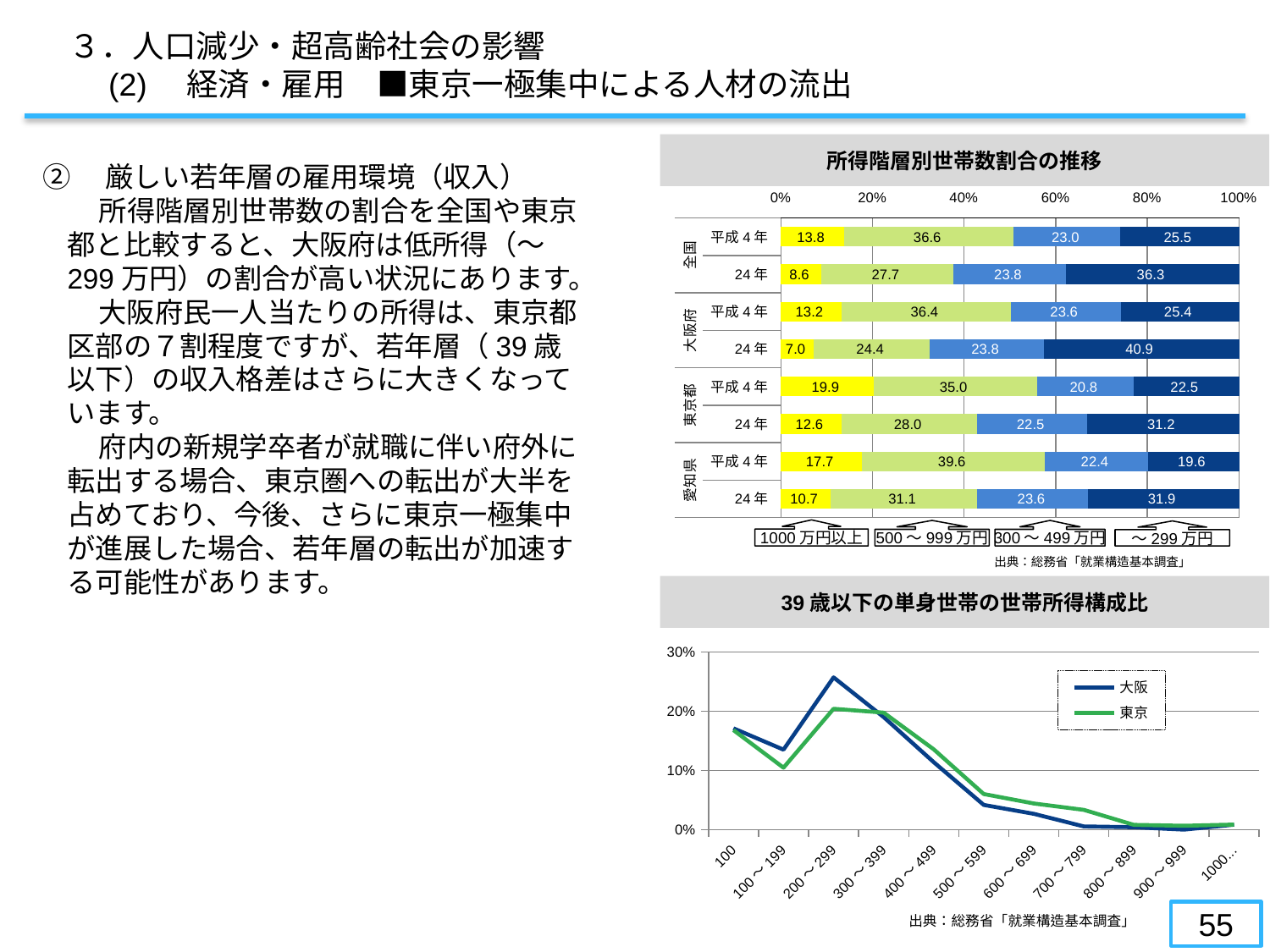

３．人口減少・超高齢社会の影響
　　(2)　経済・雇用　■東京一極集中による人材の流出
所得階層別世帯数割合の推移
②　厳しい若年層の雇用環境（収入）
　　所得階層別世帯数の割合を全国や東京都と比較すると、大阪府は低所得（～299万円）の割合が高い状況にあります。
　　大阪府民一人当たりの所得は、東京都区部の７割程度ですが、若年層（39歳以下）の収入格差はさらに大きくなっています。
　　府内の新規学卒者が就職に伴い府外に転出する場合、東京圏への転出が大半を占めており、今後、さらに東京一極集中が進展した場合、若年層の転出が加速する可能性があります。

### Chart

| Category | 1000万円以上 | 500～1000万円 | 300～500万円 | 300万円未満 |
|---|---|---|---|---|
| 24年 | 10.689323925933284 | 31.13385670277254 | 23.62118652489318 | 31.892411143131596 |
| 平成4年 | 17.71866546438233 | 39.58521190261497 | 22.40757439134355 | 19.61226330027052 |
| 24年 | 12.556543680955166 | 27.99027602547927 | 22.506692925500808 | 31.212111887251126 |
| 平成4年 | 19.947735191637626 | 35.01742160278744 | 20.75348432055749 | 22.473867595818824 |
| 24年 | 7.017766175836987 | 24.36069645436804 | 23.843677927870846 | 40.917961324986685 |
| 平成4年 | 13.160422670509126 | 36.37528017931475 | 23.631123919308358 | 25.36023054755043 |
| 24年 | 8.642357124337936 | 27.70602614911663 | 23.843105300196303 | 36.30486314307936 |
| 平成4年 | 13.762428048142334 | 36.591979449122306 | 22.965130107987235 | 25.510204081632654 |
1000万円以上
300～499万円
500～999万円
～299万円
出典：総務省「就業構造基本調査」
39歳以下の単身世帯の世帯所得構成比

### Chart

| Category | 大阪 | 東京 |
|---|---|---|
| 100万円未満 | 0.17103201253637787 | 0.16800302571860817 |
| 100～199 | 0.13498992612491606 | 0.10453857791225415 |
| 200～299 | 0.25699574658607566 | 0.2040090771558245 |
| 300～399 | 0.1900604432505037 | 0.1975037821482602 |
| 400～499 | 0.11394672039400044 | 0.13562783661119515 |
| 500～599 | 0.041638683680322364 | 0.059984871406959156 |
| 600～699 | 0.026639802999776137 | 0.04409984871406959 |
| 700～799 | 0.005372733378106112 | 0.03328290468986384 |
| 800～899 | 0.004029550033579583 | 0.00794251134644478 |
| 900～999 | 0.0 | 0.006429652042360061 |
| 1000万円以上 | 0.008282963957913588 | 0.008472012102874432 |
55
出典：総務省「就業構造基本調査」